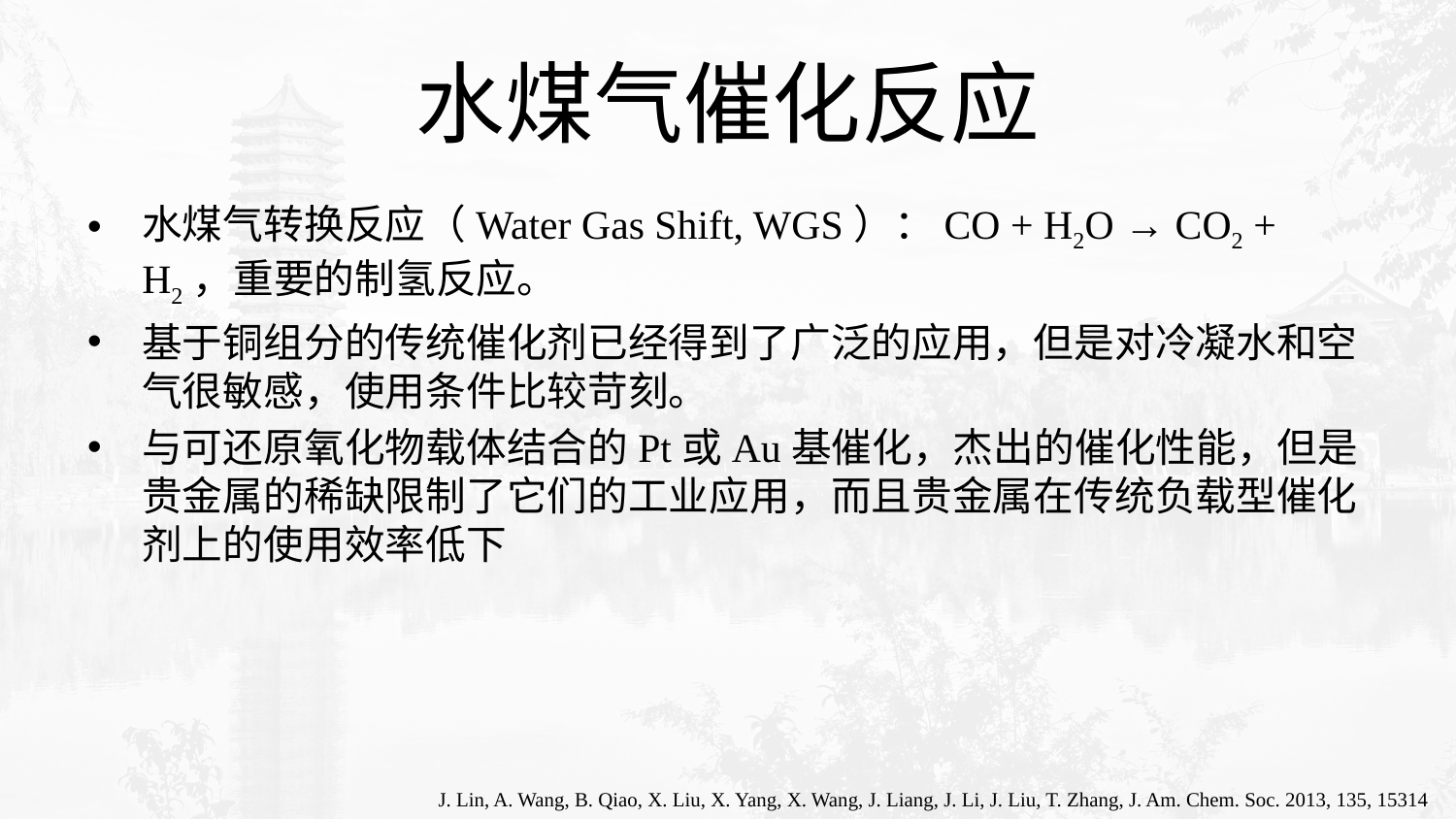

# 水煤气催化反应
水煤气转换反应（Water Gas Shift, WGS）：CO + H2O → CO2 + H2，重要的制氢反应。
基于铜组分的传统催化剂已经得到了广泛的应用，但是对冷凝水和空气很敏感，使用条件比较苛刻。
与可还原氧化物载体结合的Pt或Au基催化，杰出的催化性能，但是贵金属的稀缺限制了它们的工业应用，而且贵金属在传统负载型催化剂上的使用效率低下
J. Lin, A. Wang, B. Qiao, X. Liu, X. Yang, X. Wang, J. Liang, J. Li, J. Liu, T. Zhang, J. Am. Chem. Soc. 2013, 135, 15314